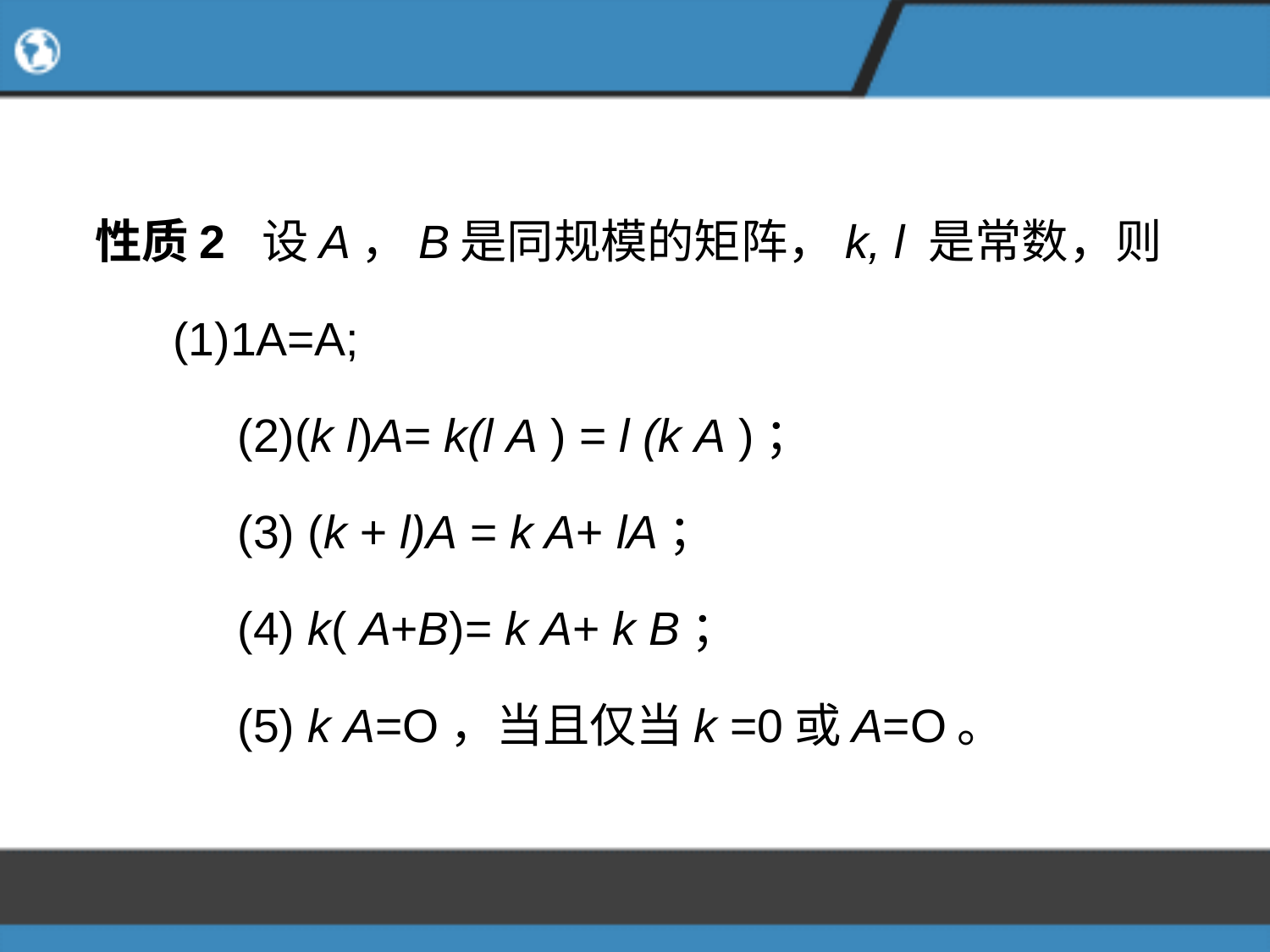

性质2  设A，B是同规模的矩阵，k, l 是常数，则
      (1)1A=A;
           (2)(k l)A= k(l A ) = l (k A )；
           (3) (k + l)A = k A+ lA；
           (4) k( A+B)= k A+ k B；
           (5) k A=O，当且仅当k =0或A=O。